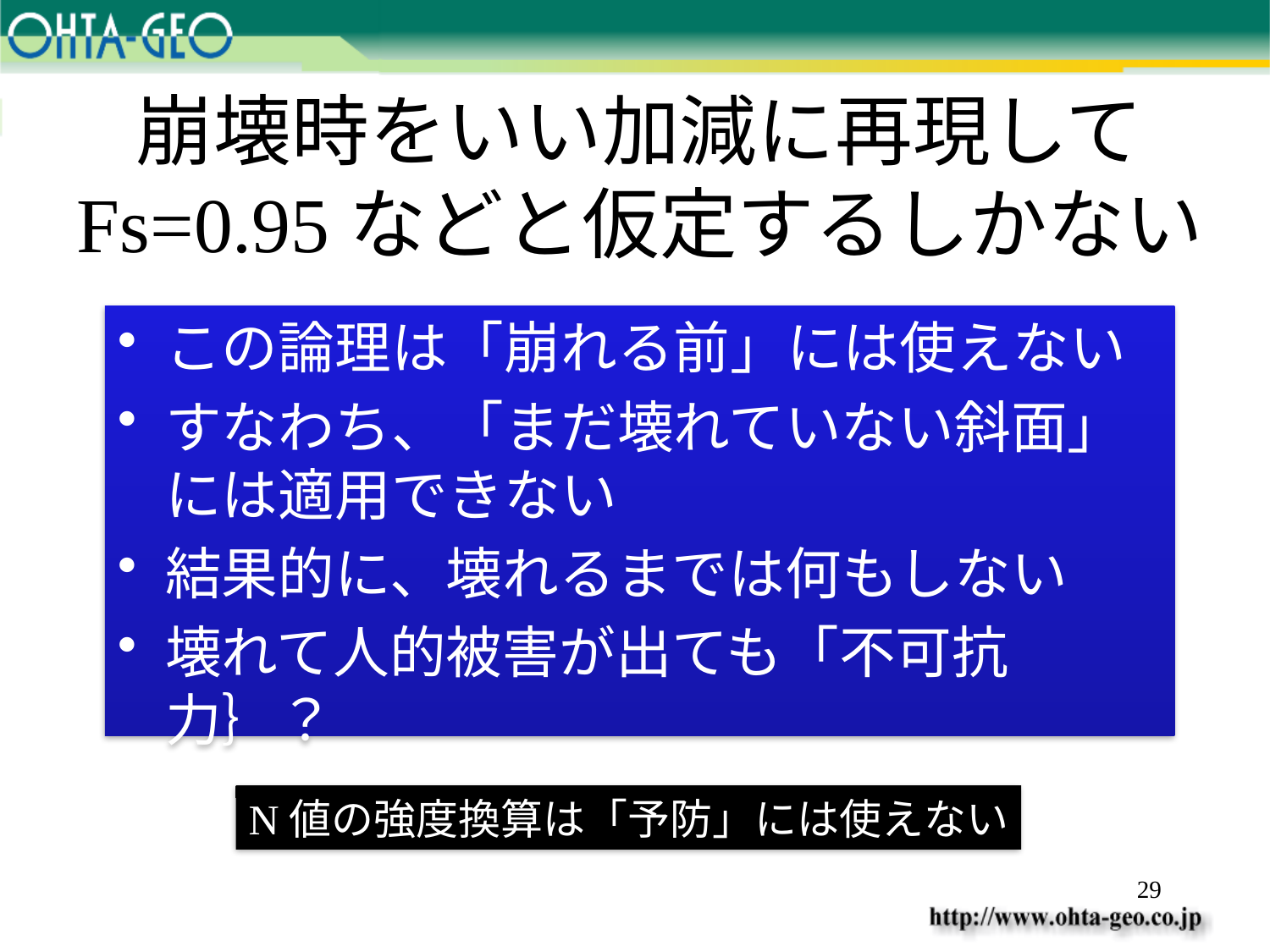

# 崩壊時をいい加減に再現して Fs=0.95などと仮定するしかない
この論理は「崩れる前」には使えない
すなわち、「まだ壊れていない斜面」には適用できない
結果的に、壊れるまでは何もしない
壊れて人的被害が出ても「不可抗力｝？
N値の強度換算は「予防」には使えない
29